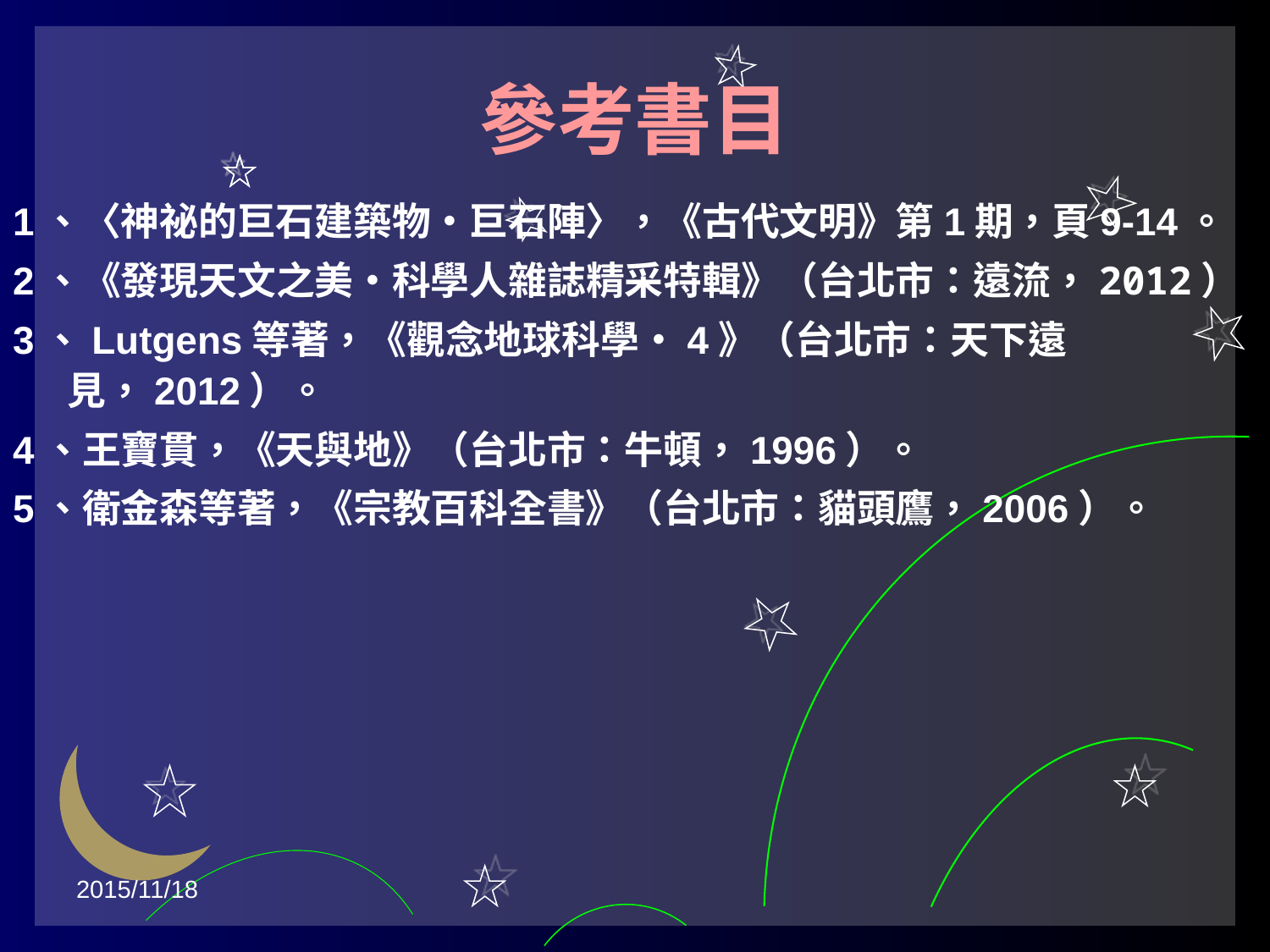

# 參考書目
1、〈神祕的巨石建築物•巨石陣〉，《古代文明》第1期，頁9-14。
2、《發現天文之美•科學人雜誌精采特輯》（台北市：遠流，2012）
3、Lutgens等著，《觀念地球科學•4》（台北市：天下遠見，2012）。
4、王寶貫，《天與地》（台北市：牛頓，1996）。
5、衛金森等著，《宗教百科全書》（台北市：貓頭鷹，2006）。

2015/11/18